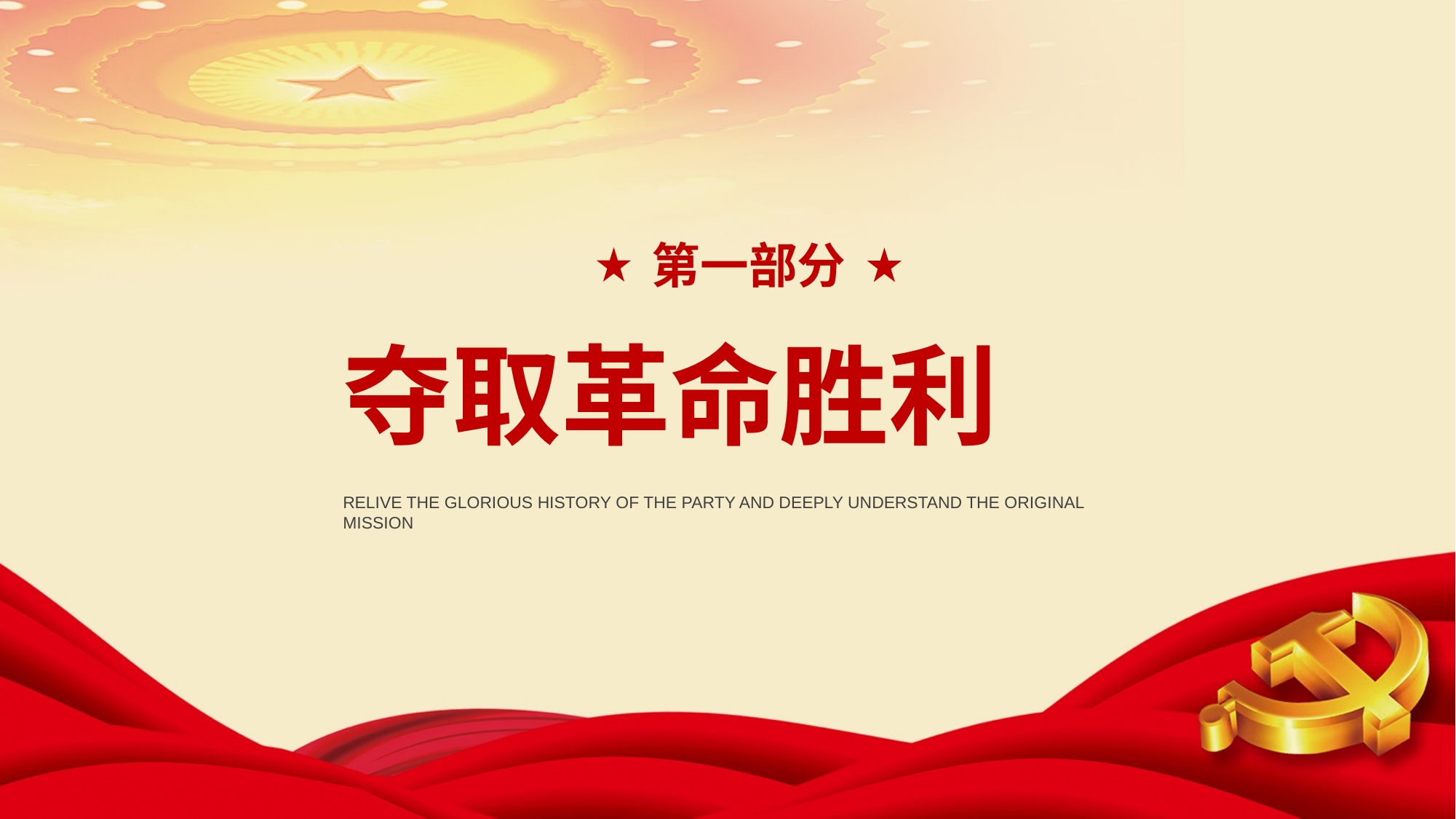

第一部分

夺取革命胜利
RELIVE THE GLORIOUS HISTORY OF THE PARTY AND DEEPLY UNDERSTAND THE ORIGINAL MISSION